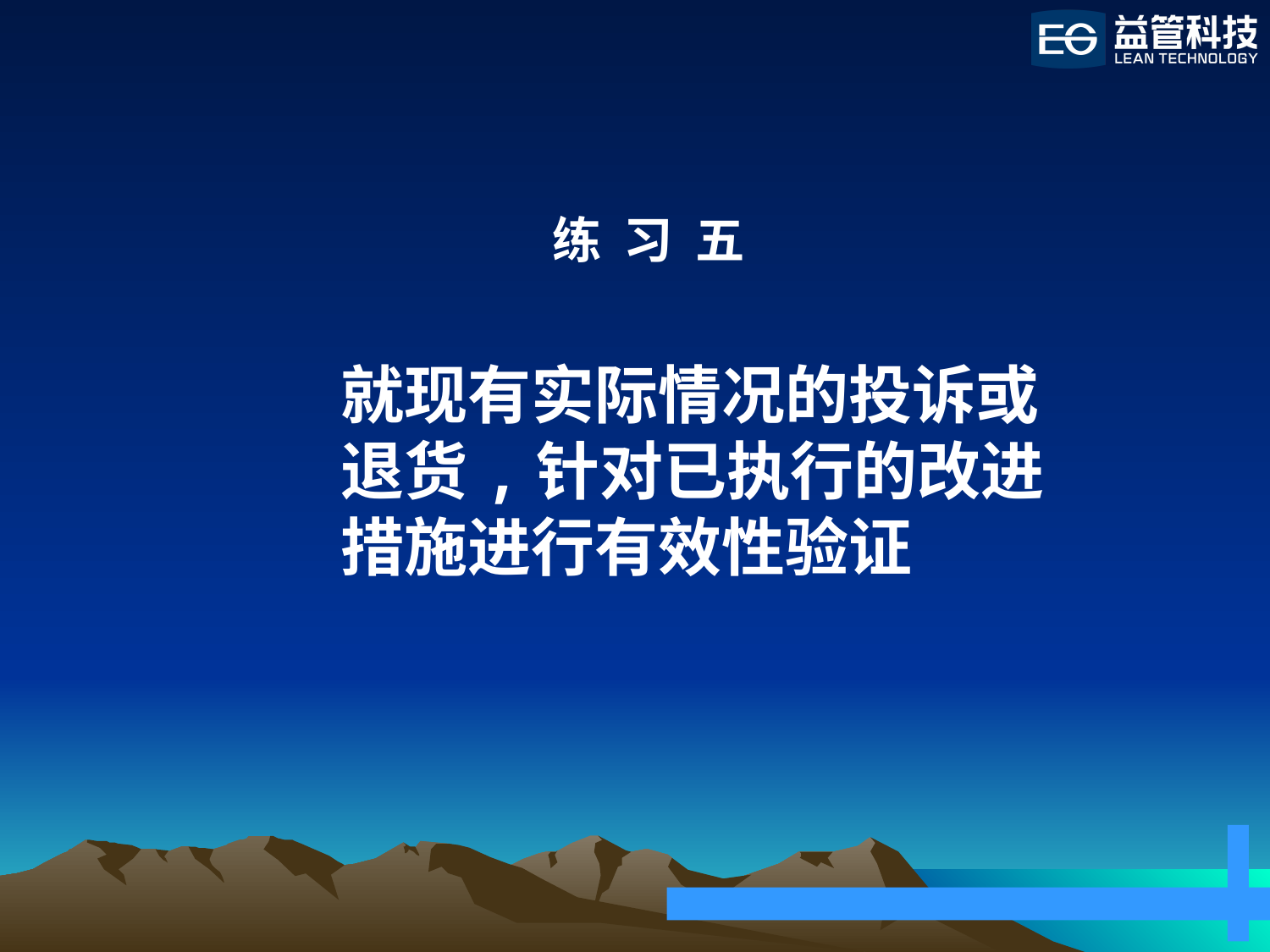

练  习  五
就现有实际情况的投诉或退货,针对已执行的改进措施进行有效性验证